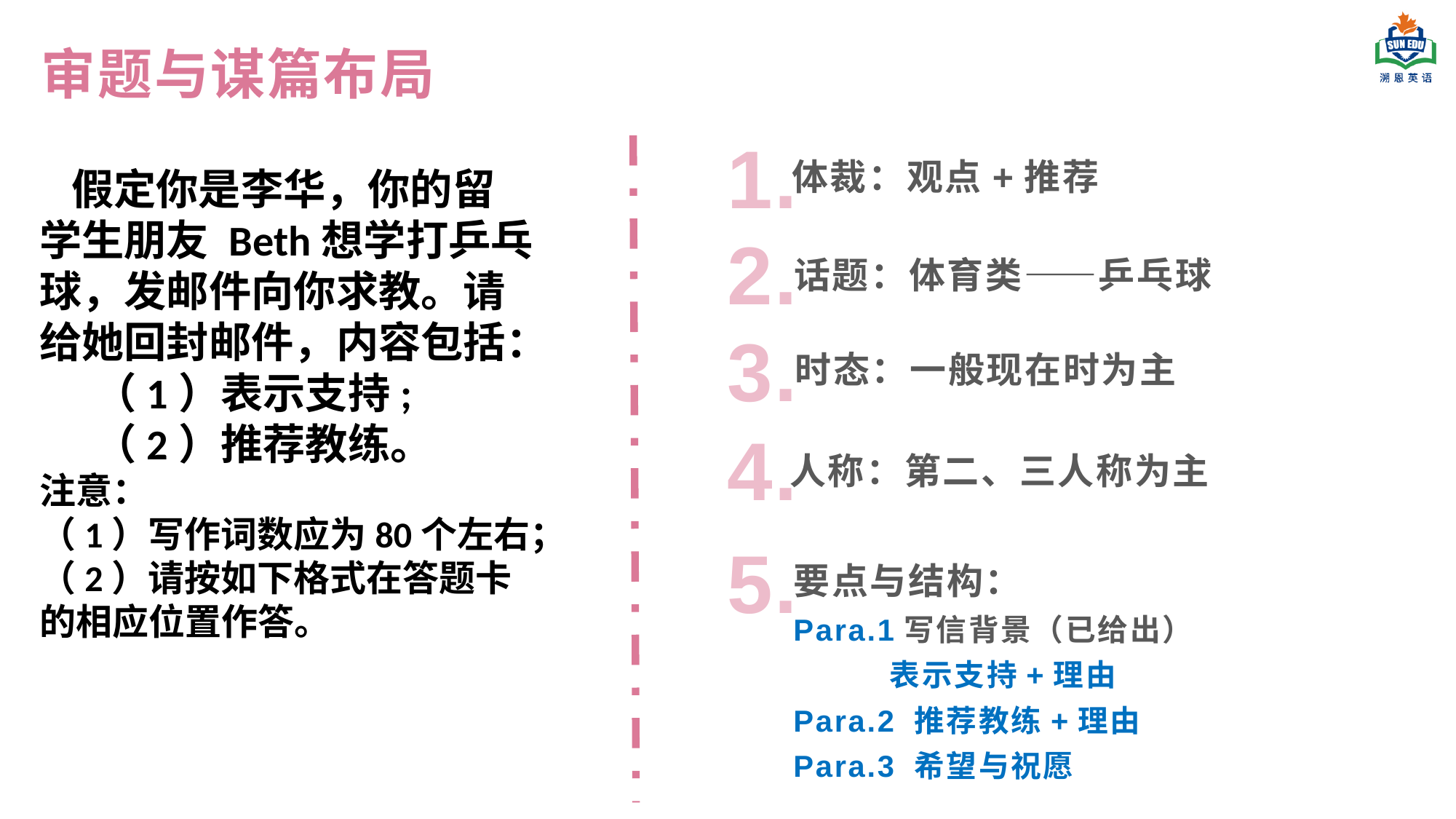

审题与谋篇布局
1.
体裁：观点+推荐
假定你是李华，你的留学生朋友 Beth想学打乒乓球，发邮件向你求教。请给她回封邮件，内容包括：
（1）表示支持;
（2）推荐教练。
注意：
（1）写作词数应为80个左右；
（2）请按如下格式在答题卡的相应位置作答。

2.
话题：体育类——乒乓球
3.
时态：一般现在时为主
4.
人称：第二、三人称为主
5.
要点与结构：
Para.1写信背景（已给出）
          表示支持+理由
Para.2 推荐教练+理由
Para.3 希望与祝愿